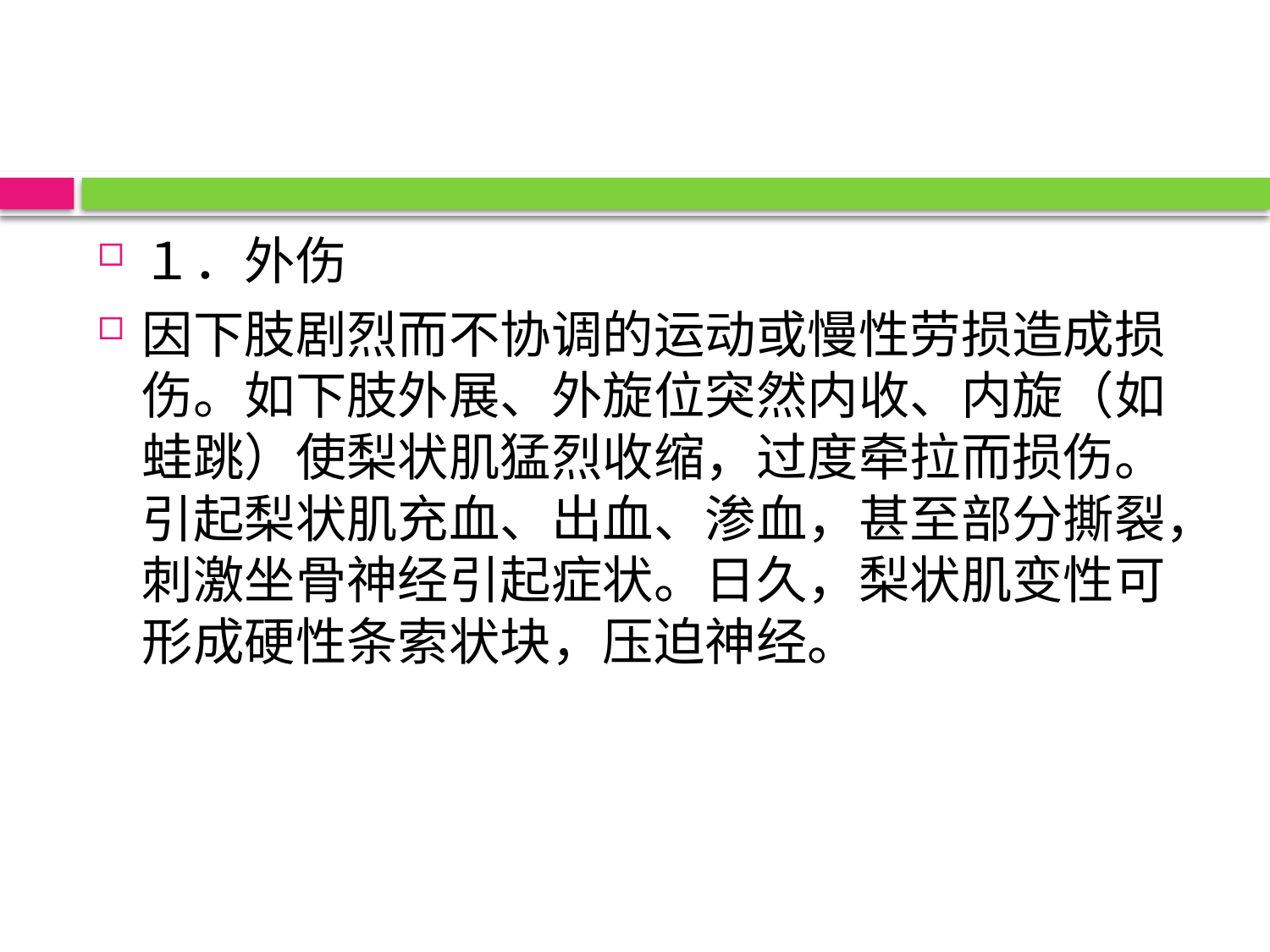

#
１．外伤
因下肢剧烈而不协调的运动或慢性劳损造成损伤。如下肢外展、外旋位突然内收、内旋（如蛙跳）使梨状肌猛烈收缩，过度牵拉而损伤。引起梨状肌充血、出血、渗血，甚至部分撕裂，刺激坐骨神经引起症状。日久，梨状肌变性可形成硬性条索状块，压迫神经。